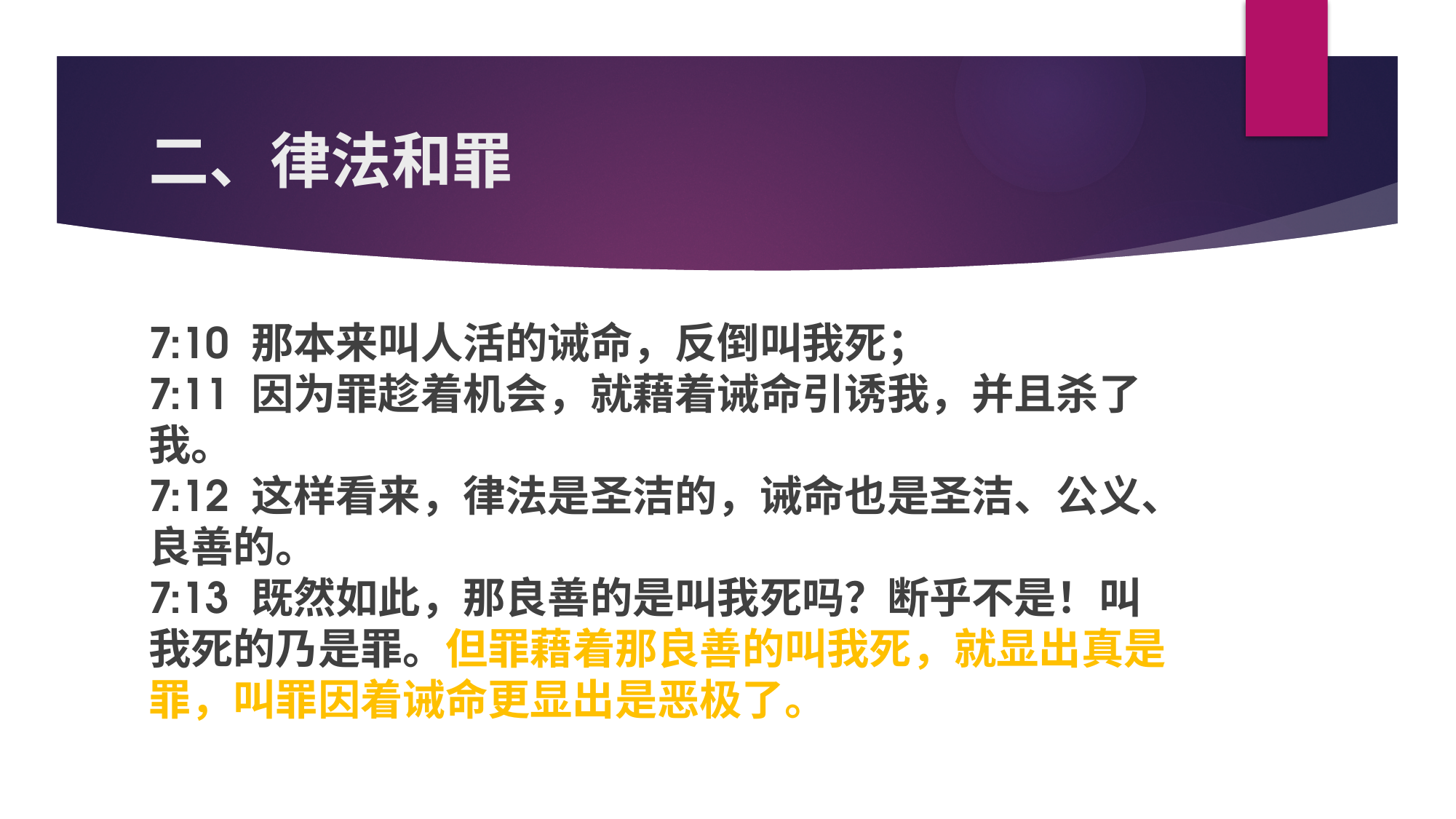

# 二、律法和罪
7:10 那本来叫人活的诫命，反倒叫我死；
7:11 因为罪趁着机会，就藉着诫命引诱我，并且杀了我。
7:12 这样看来，律法是圣洁的，诫命也是圣洁、公义、良善的。
7:13 既然如此，那良善的是叫我死吗？断乎不是！叫我死的乃是罪。但罪藉着那良善的叫我死，就显出真是罪，叫罪因着诫命更显出是恶极了。